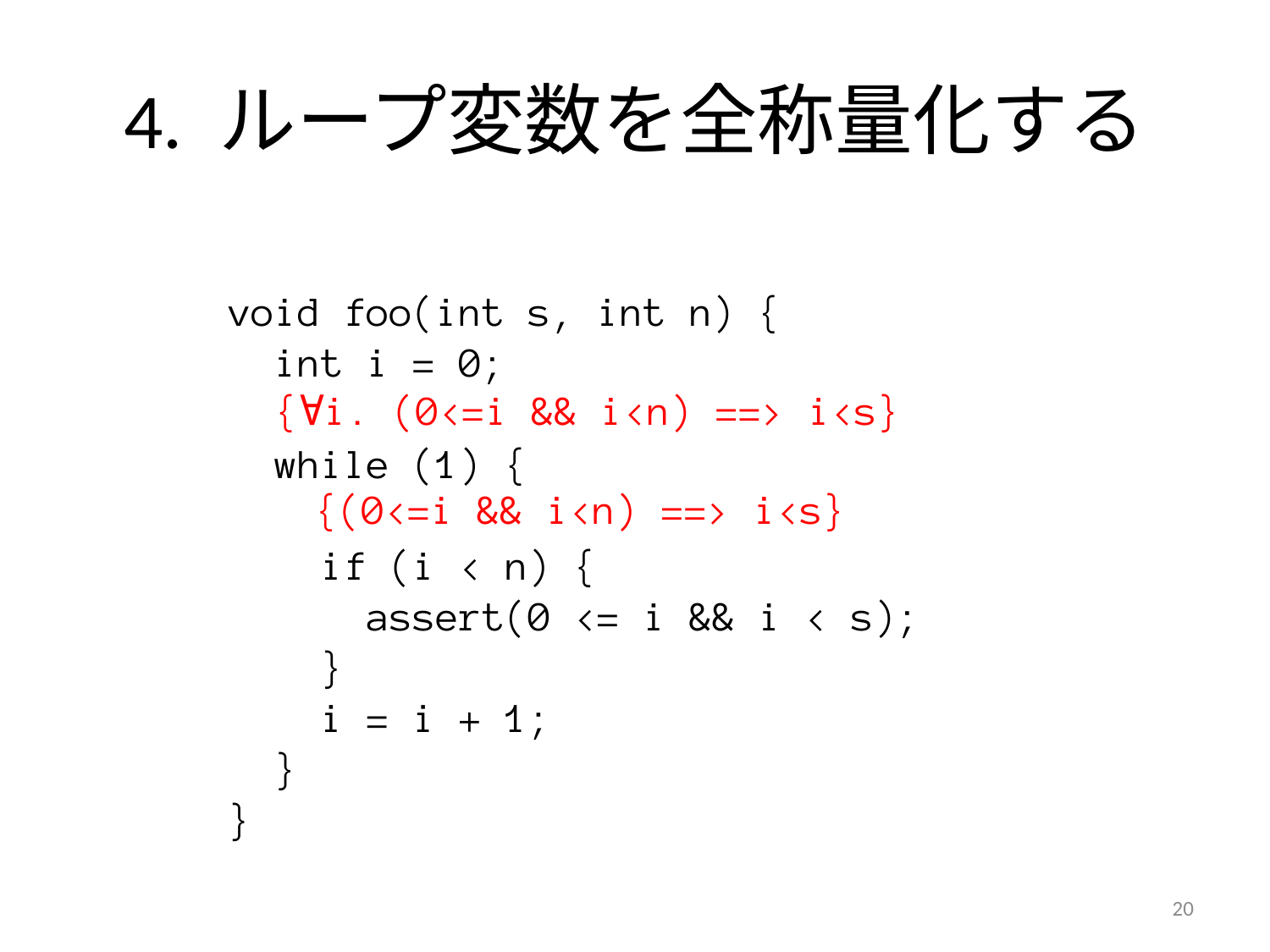

# 4. ループ変数を全称量化する

void foo(int s, int n) {
  int i = 0;

  while (1) {

    if (i < n) {
      assert(0 <= i && i < s);
    }
    i = i + 1;
  }
}
{∀i. (0<=i && i<n) ==> i<s}
{(0<=i && i<n) ==> i<s}
20